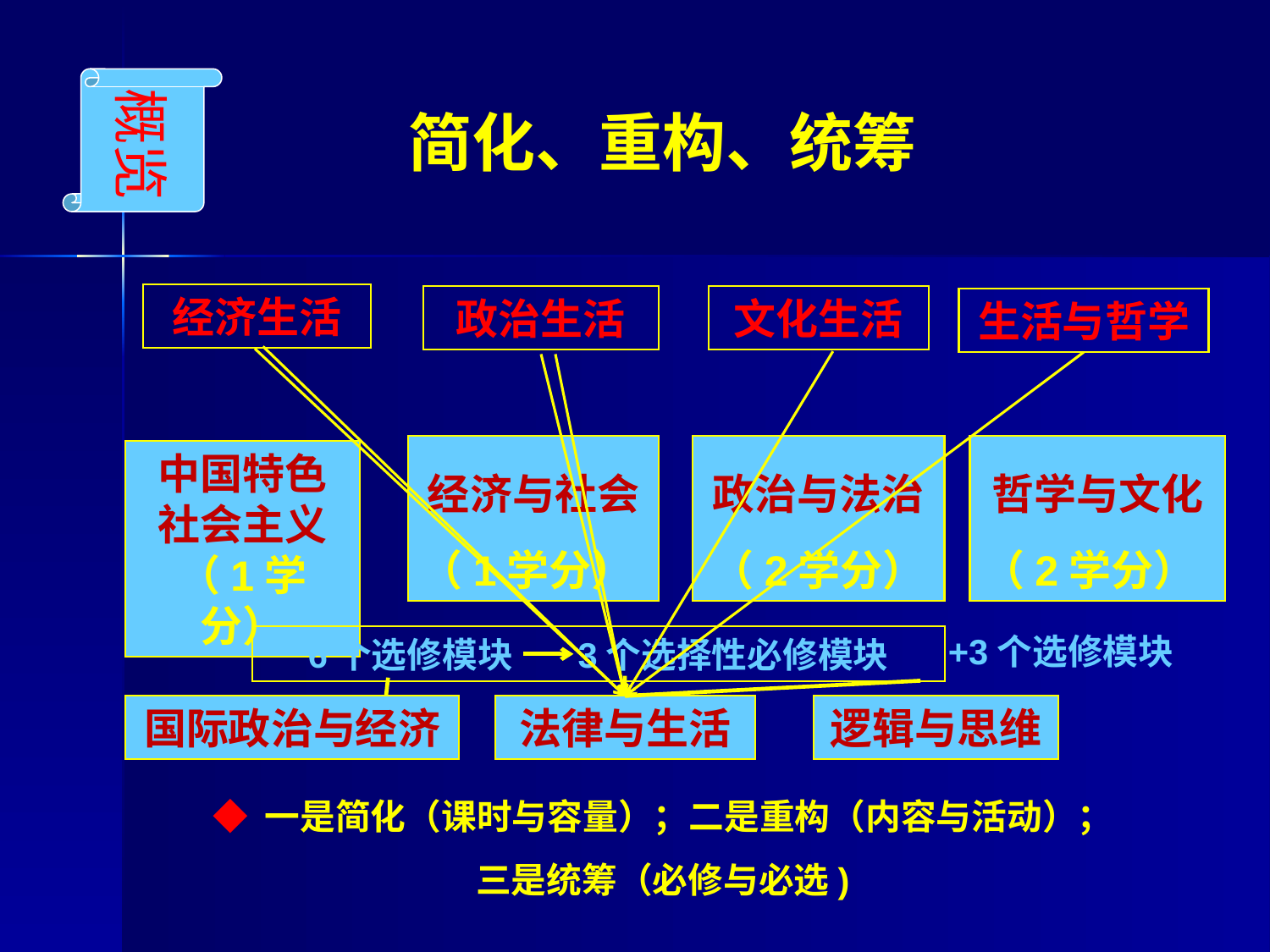

# 简化、重构、统筹
概览
经济生活
政治生活
文化生活
生活与哲学

经济与社会
（1学分）
政治与法治
（2学分）
哲学与文化
（2学分）
中国特色
社会主义
（1学分）
+3个选修模块
6个选修模块       3个选择性必修模块
逻辑与思维
法律与生活
国际政治与经济
◆ 一是简化（课时与容量）；二是重构（内容与活动）；
三是统筹（必修与必选)